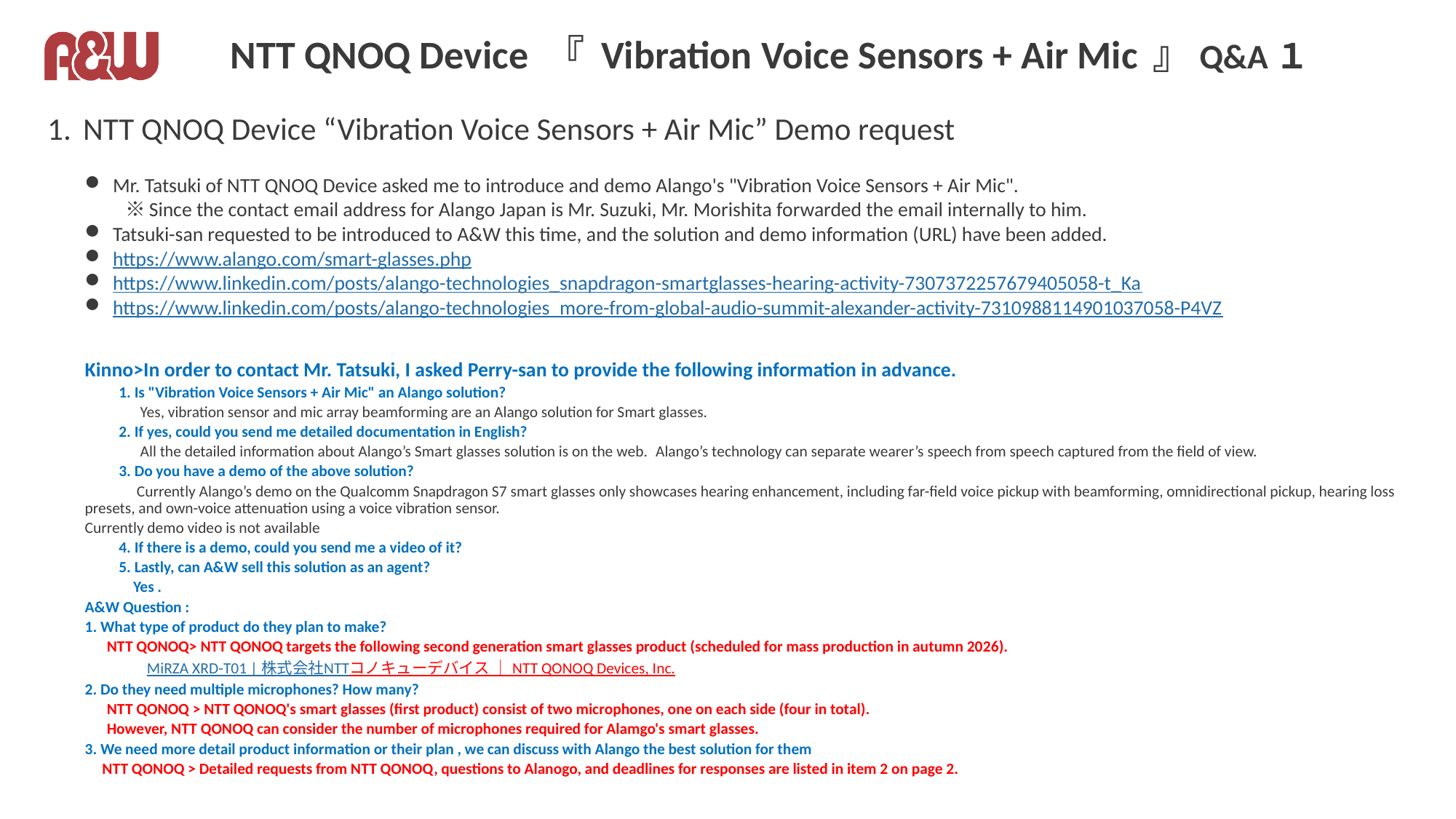

# NTT QNOQ Device 『 Vibration Voice Sensors + Air Mic 』Q&A１
NTT QNOQ Device “Vibration Voice Sensors + Air Mic” Demo request

Mr. Tatsuki of NTT QNOQ Device asked me to introduce and demo Alango's "Vibration Voice Sensors + Air Mic".
　　※Since the contact email address for Alango Japan is Mr. Suzuki, Mr. Morishita forwarded the email internally to him.
Tatsuki-san requested to be introduced to A&W this time, and the solution and demo information (URL) have been added.
https://www.alango.com/smart-glasses.php
https://www.linkedin.com/posts/alango-technologies_snapdragon-smartglasses-hearing-activity-7307372257679405058-t_Ka
https://www.linkedin.com/posts/alango-technologies_more-from-global-audio-summit-alexander-activity-7310988114901037058-P4VZ

Kinno>In order to contact Mr. Tatsuki, I asked Perry-san to provide the following information in advance.
　　1. Is "Vibration Voice Sensors + Air Mic" an Alango solution?
                Yes, vibration sensor and mic array beamforming are an Alango solution for Smart glasses.
　　2. If yes, could you send me detailed documentation in English?
                All the detailed information about Alango’s Smart glasses solution is on the web.  Alango’s technology can separate wearer’s speech from speech captured from the field of view.
　　3. Do you have a demo of the above solution?
               Currently Alango’s demo on the Qualcomm Snapdragon S7 smart glasses only showcases hearing enhancement, including far-field voice pickup with beamforming, omnidirectional pickup, hearing loss presets, and own-voice attenuation using a voice vibration sensor.
Currently demo video is not available
　　4. If there is a demo, could you send me a video of it?
　　5. Lastly, can A&W sell this solution as an agent?
              Yes .
A&W Question :
1. What type of product do they plan to make?
　 NTT QONOQ> NTT QONOQ targets the following second generation smart glasses product (scheduled for mass production in autumn 2026).
　            MiRZA XRD-T01 | 株式会社NTTコノキューデバイス ｜ NTT QONOQ Devices, Inc.
2. Do they need multiple microphones? How many?
　 NTT QONOQ > NTT QONOQ's smart glasses (first product) consist of two microphones, one on each side (four in total).
　 However, NTT QONOQ can consider the number of microphones required for Alamgo's smart glasses.
3. We need more detail product information or their plan , we can discuss with Alango the best solution for them
     NTT QONOQ > Detailed requests from NTT QONOQ, questions to Alanogo, and deadlines for responses are listed in item 2 on page 2.